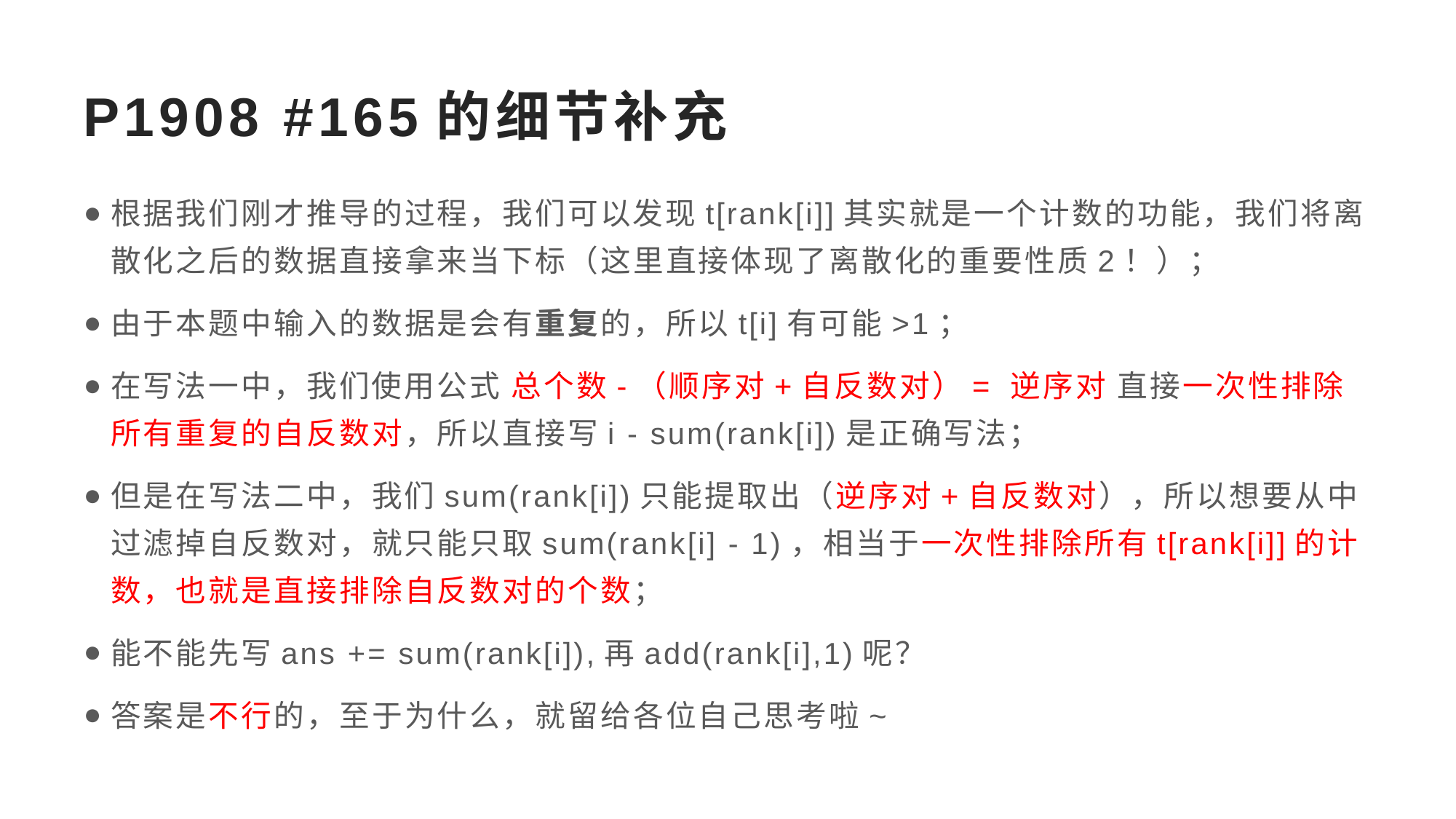

# P1908 #165的细节补充
根据我们刚才推导的过程，我们可以发现t[rank[i]]其实就是一个计数的功能，我们将离散化之后的数据直接拿来当下标（这里直接体现了离散化的重要性质2！）；
由于本题中输入的数据是会有重复的，所以t[i]有可能>1；
在写法一中，我们使用公式 总个数-（顺序对+自反数对）= 逆序对 直接一次性排除所有重复的自反数对，所以直接写i - sum(rank[i])是正确写法；
但是在写法二中，我们sum(rank[i])只能提取出（逆序对+自反数对），所以想要从中过滤掉自反数对，就只能只取sum(rank[i] - 1)，相当于一次性排除所有t[rank[i]]的计数，也就是直接排除自反数对的个数；
能不能先写ans += sum(rank[i]),再add(rank[i],1)呢？
答案是不行的，至于为什么，就留给各位自己思考啦~